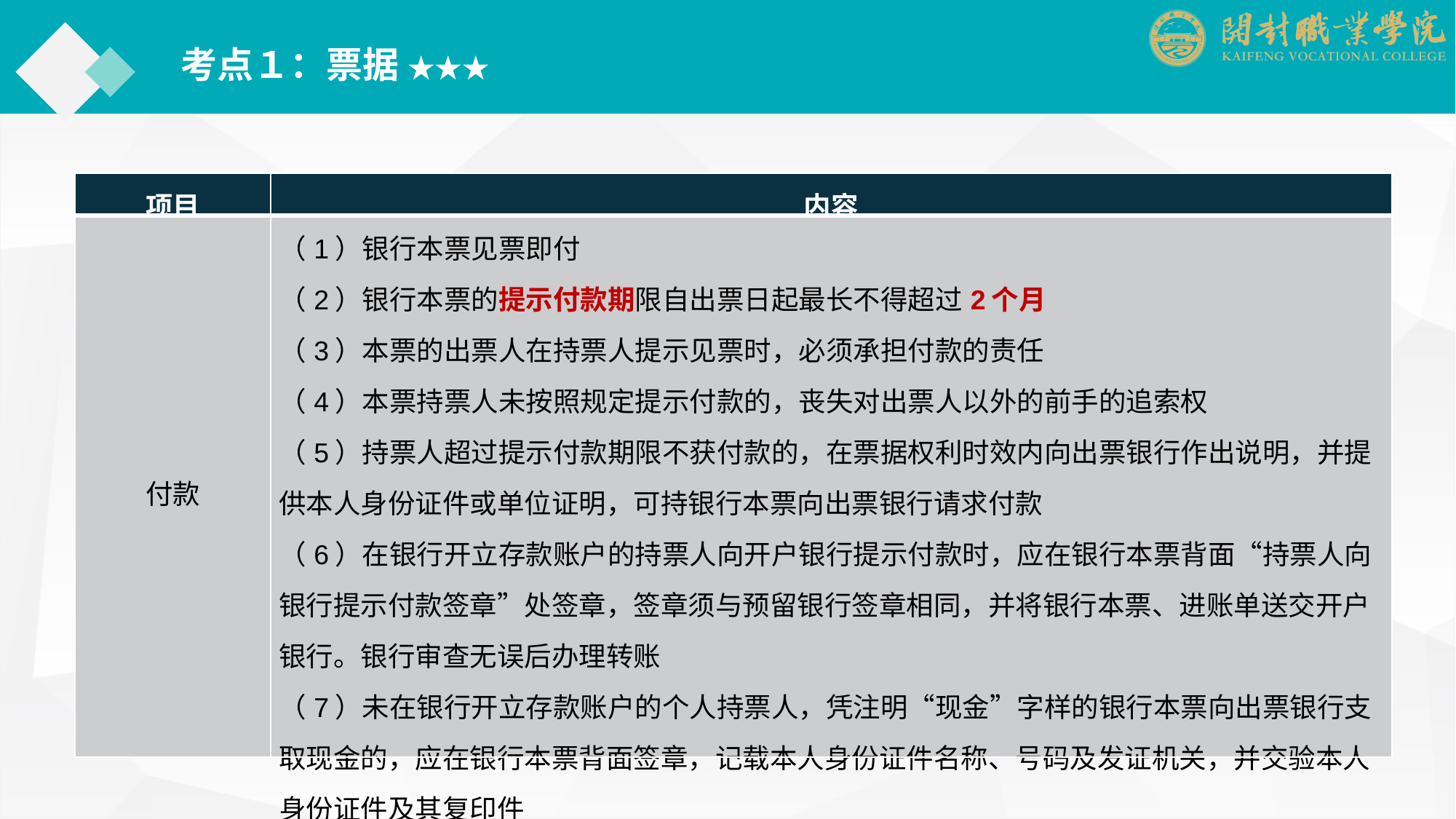

考点１：票据 ★★★
| 项目 | 内容 |
| --- | --- |
| 付款 | （1）银行本票见票即付 （2）银行本票的提示付款期限自出票日起最长不得超过2个月 （3）本票的出票人在持票人提示见票时，必须承担付款的责任 （4）本票持票人未按照规定提示付款的，丧失对出票人以外的前手的追索权 （5）持票人超过提示付款期限不获付款的，在票据权利时效内向出票银行作出说明，并提供本人身份证件或单位证明，可持银行本票向出票银行请求付款 （6）在银行开立存款账户的持票人向开户银行提示付款时，应在银行本票背面“持票人向银行提示付款签章”处签章，签章须与预留银行签章相同，并将银行本票、进账单送交开户银行。银行审查无误后办理转账 （7）未在银行开立存款账户的个人持票人，凭注明“现金”字样的银行本票向出票银行支取现金的，应在银行本票背面签章，记载本人身份证件名称、号码及发证机关，并交验本人身份证件及其复印件 |